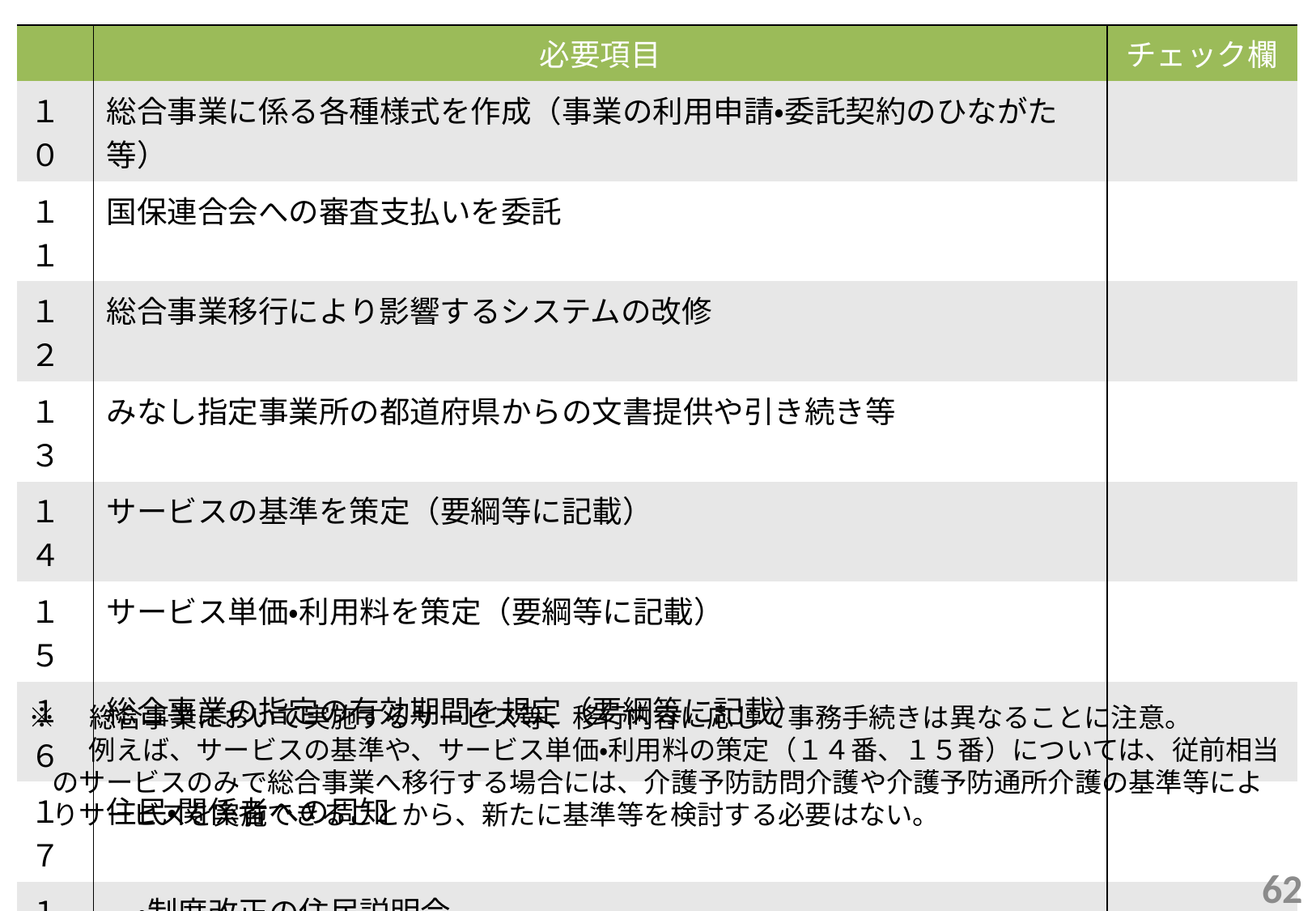

|  | 必要項目 | チェック欄 |
| --- | --- | --- |
| １０ | 総合事業に係る各種様式を作成（事業の利用申請・委託契約のひながた等） |  |
| １１ | 国保連合会への審査支払いを委託 |  |
| １２ | 総合事業移行により影響するシステムの改修 |  |
| １３ | みなし指定事業所の都道府県からの文書提供や引き続き等 |  |
| １４ | サービスの基準を策定（要綱等に記載） |  |
| １５ | サービス単価・利用料を策定（要綱等に記載） |  |
| １６ | 総合事業の指定の有効期間を規定（要綱等に記載） |  |
| １７ | 住民・関係者への周知 |  |
| １８ | ・制度改正の住民説明会 |  |
| １９ | ・事業者への説明会 |  |
| ２０ | 国保連合会への委託契約を締結 |  |
| ２１ | サービスの利用限度額の設定 |  |
※　総合事業において実施するサービス等、移行内容に応じて事務手続きは異なることに注意。
　　 例えば、サービスの基準や、サービス単価・利用料の策定（１４番、１５番）については、従前相当のサービスのみで総合事業へ移行する場合には、介護予防訪問介護や介護予防通所介護の基準等によりサービスを実施できることから、新たに基準等を検討する必要はない。
62